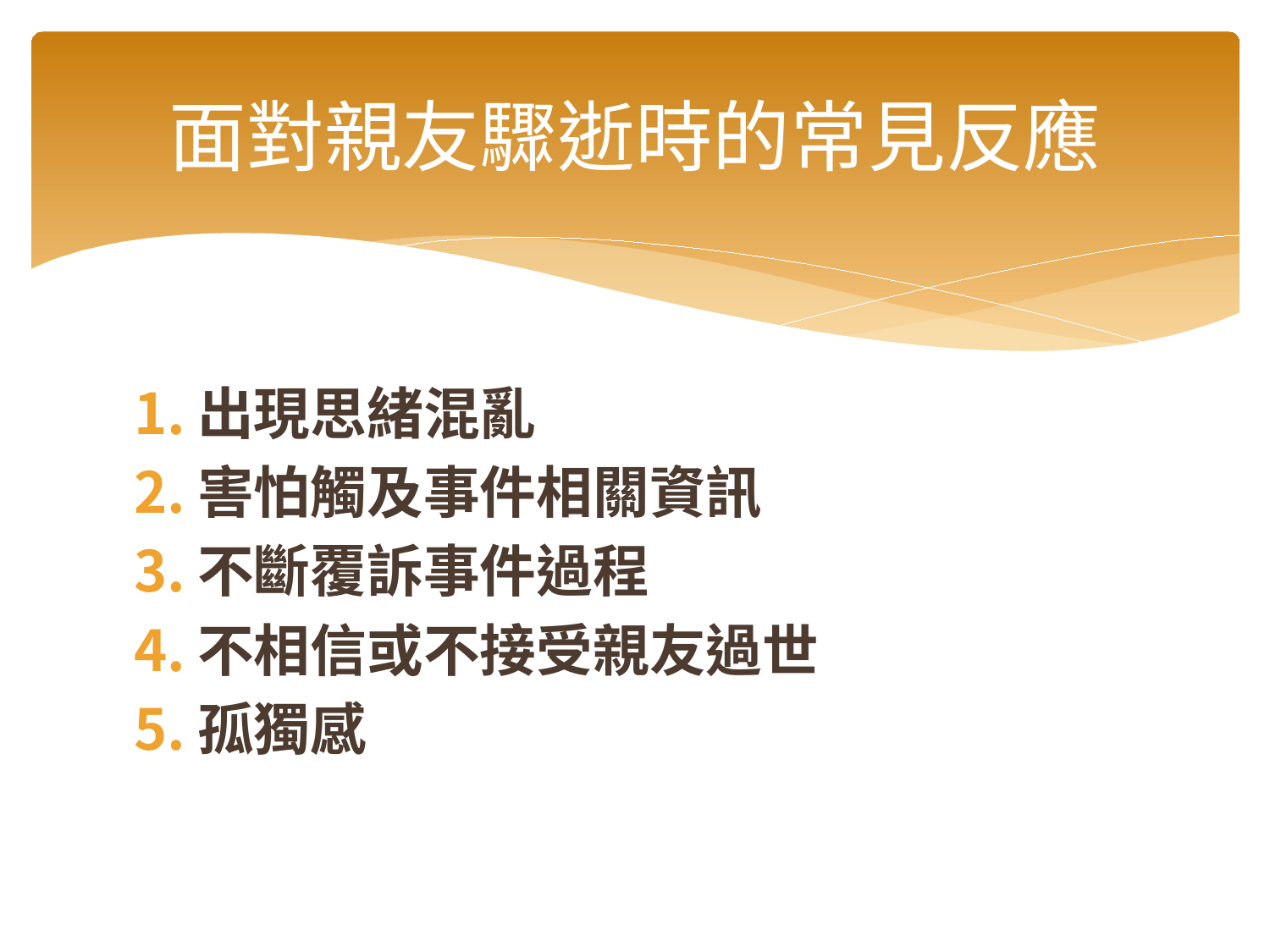

# 面對親友驟逝時的常見反應
出現思緒混亂
害怕觸及事件相關資訊
不斷覆訴事件過程
不相信或不接受親友過世
孤獨感